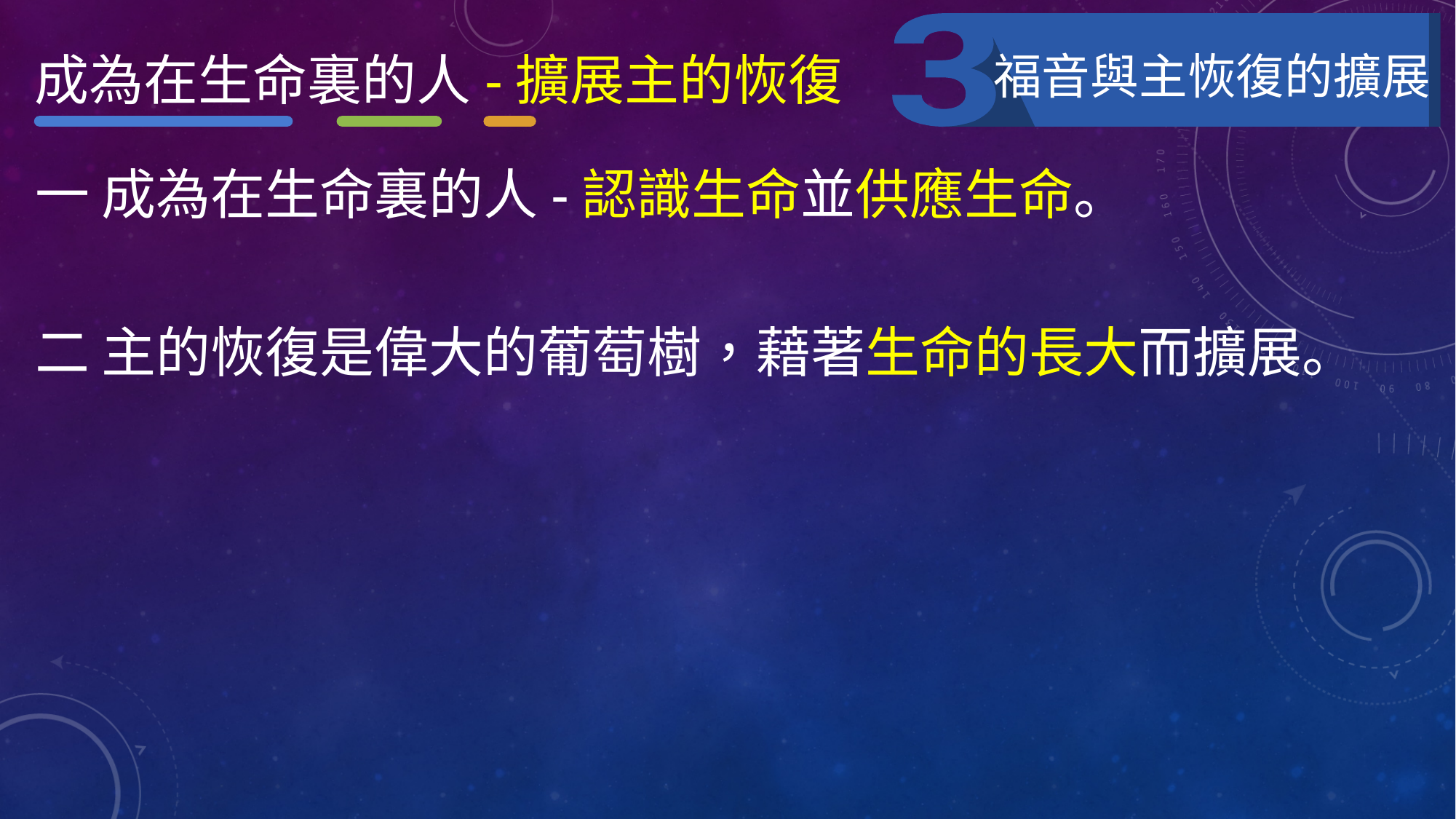

成為在生命裏的人-擴展主的恢復
福音與主恢復的擴展

一 成為在生命裏的人-認識生命並供應生命。

二 主的恢復是偉大的葡萄樹，藉著生命的長大而擴展。